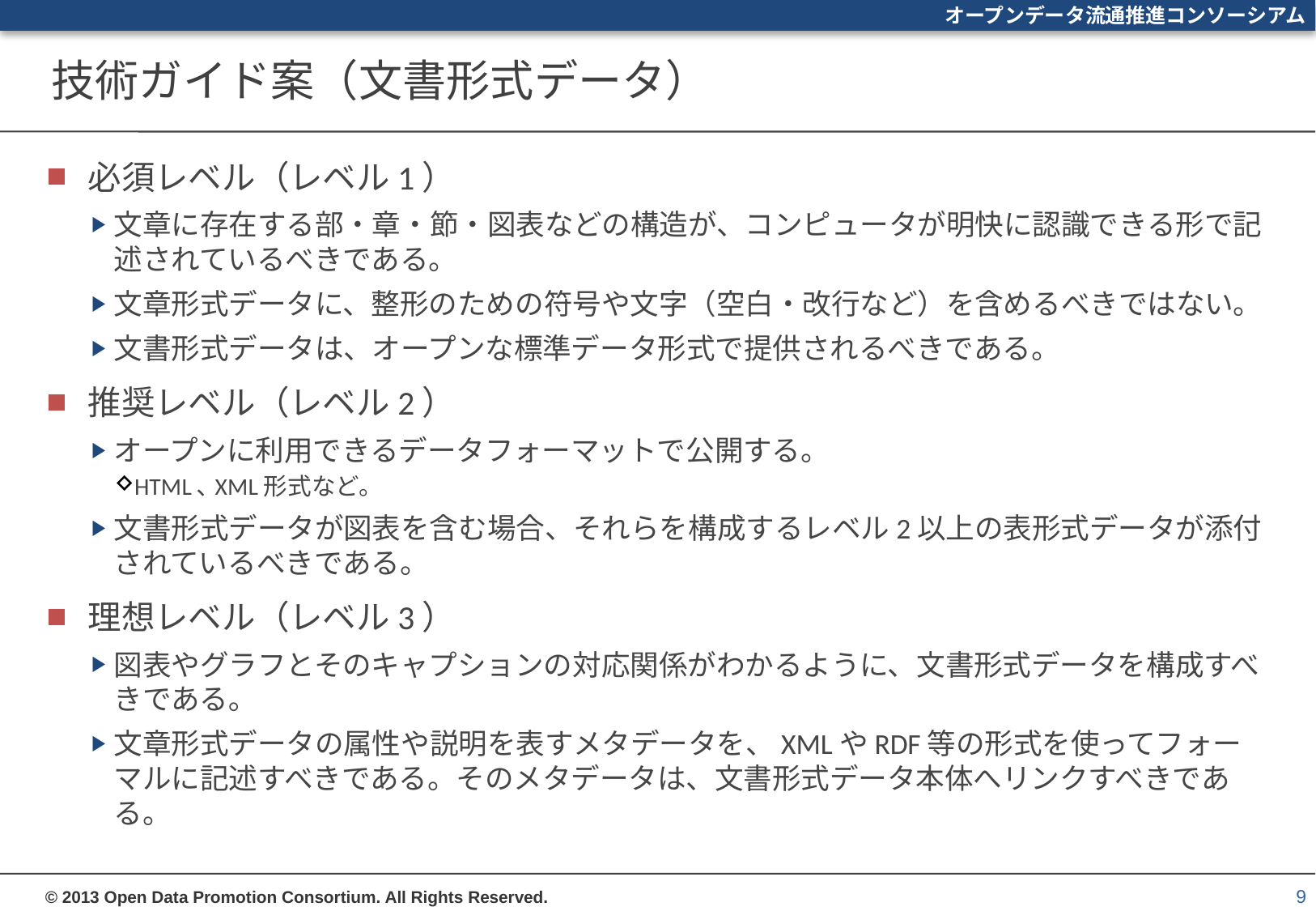

# 技術ガイド案（文書形式データ）
必須レベル（レベル1）
文章に存在する部・章・節・図表などの構造が、コンピュータが明快に認識できる形で記述されているべきである。
文章形式データに、整形のための符号や文字（空白・改行など）を含めるべきではない。
文書形式データは、オープンな標準データ形式で提供されるべきである。
推奨レベル（レベル2）
オープンに利用できるデータフォーマットで公開する。
HTML､XML形式など。
文書形式データが図表を含む場合、それらを構成するレベル2以上の表形式データが添付されているべきである。
理想レベル（レベル3）
図表やグラフとそのキャプションの対応関係がわかるように、文書形式データを構成すべきである｡
文章形式データの属性や説明を表すメタデータを、XMLやRDF等の形式を使ってフォーマルに記述すべきである。そのメタデータは、文書形式データ本体へリンクすべきである。
9